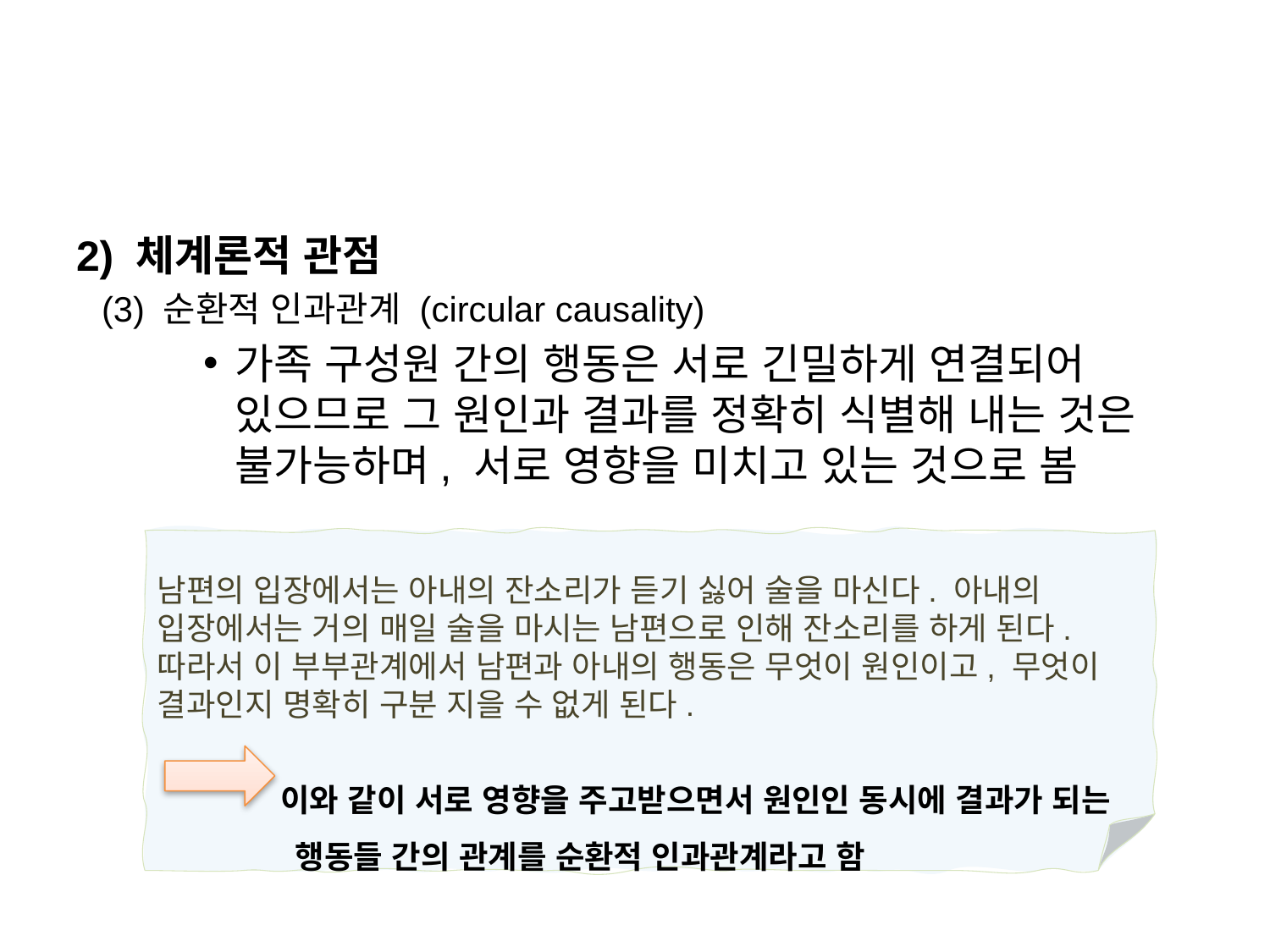

#
2) 체계론적 관점
(3) 순환적 인과관계 (circular causality)
가족 구성원 간의 행동은 서로 긴밀하게 연결되어 있으므로 그 원인과 결과를 정확히 식별해 내는 것은 불가능하며, 서로 영향을 미치고 있는 것으로 봄

남편의 입장에서는 아내의 잔소리가 듣기 싫어 술을 마신다. 아내의 입장에서는 거의 매일 술을 마시는 남편으로 인해 잔소리를 하게 된다. 따라서 이 부부관계에서 남편과 아내의 행동은 무엇이 원인이고, 무엇이 결과인지 명확히 구분 지을 수 없게 된다.

             이와 같이 서로 영향을 주고받으면서 원인인 동시에 결과가 되는 행동들 간의 관계를 순환적 인과관계라고 함